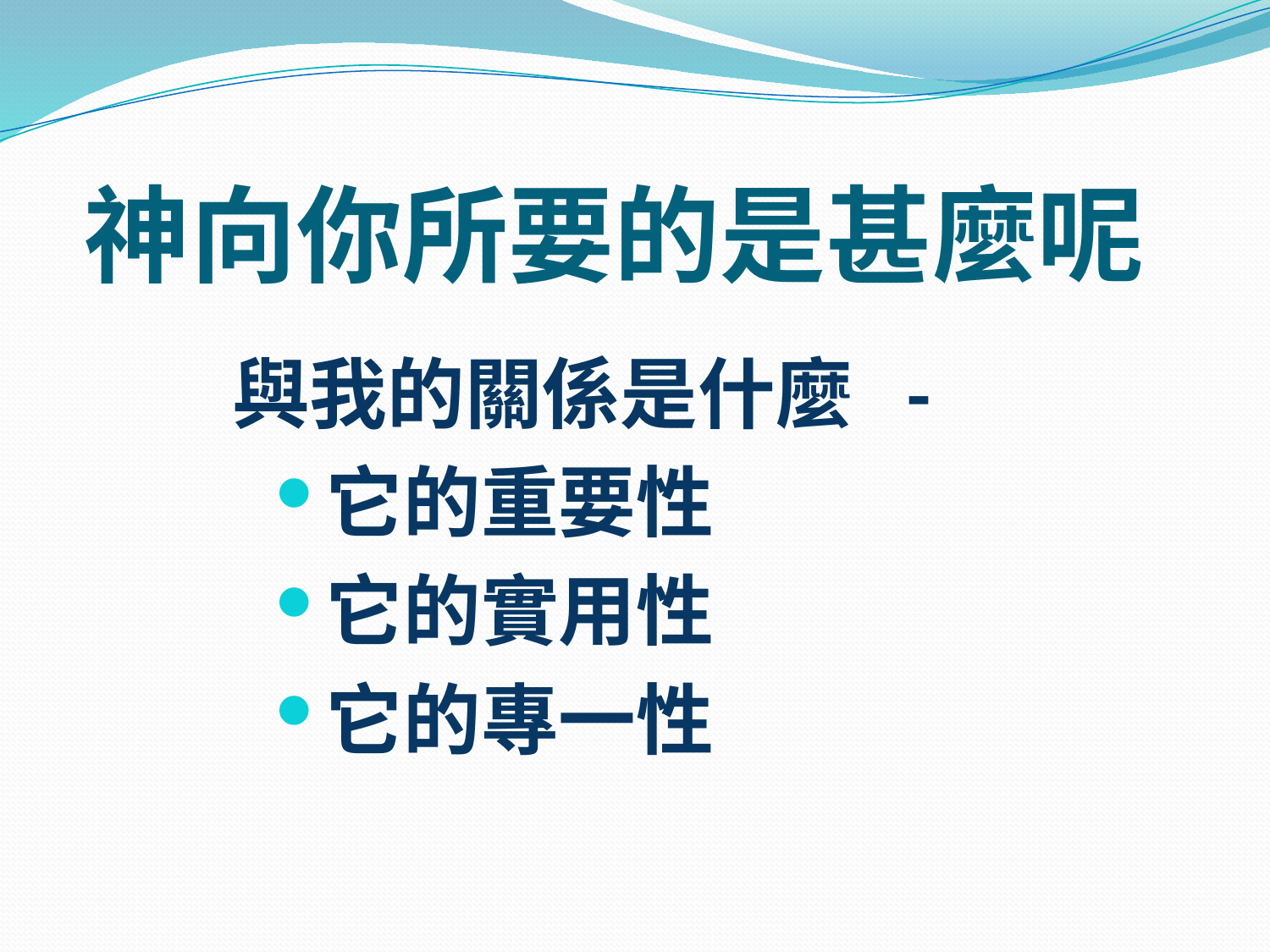

# 神向你所要的是甚麼呢
與我的關係是什麼  -
它的重要性
它的實用性
它的專一性